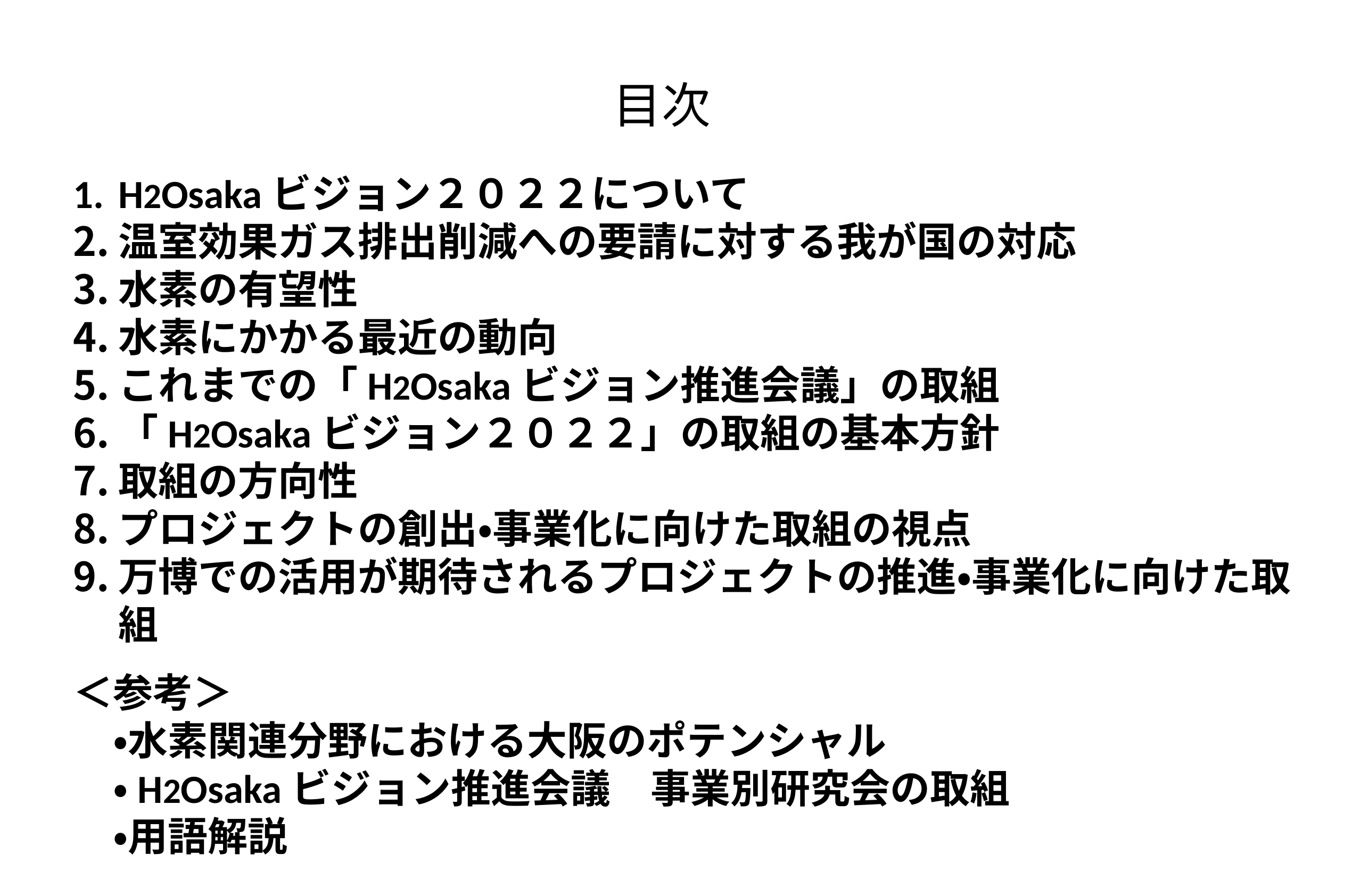

目次
H2Osakaビジョン２０２２について
温室効果ガス排出削減への要請に対する我が国の対応
水素の有望性
水素にかかる最近の動向
これまでの「H2Osakaビジョン推進会議」の取組
「H2Osakaビジョン２０２２」の取組の基本方針
取組の方向性
プロジェクトの創出・事業化に向けた取組の視点
万博での活用が期待されるプロジェクトの推進・事業化に向けた取組
＜参考＞
　・水素関連分野における大阪のポテンシャル
　・H2Osakaビジョン推進会議　事業別研究会の取組
　・用語解説